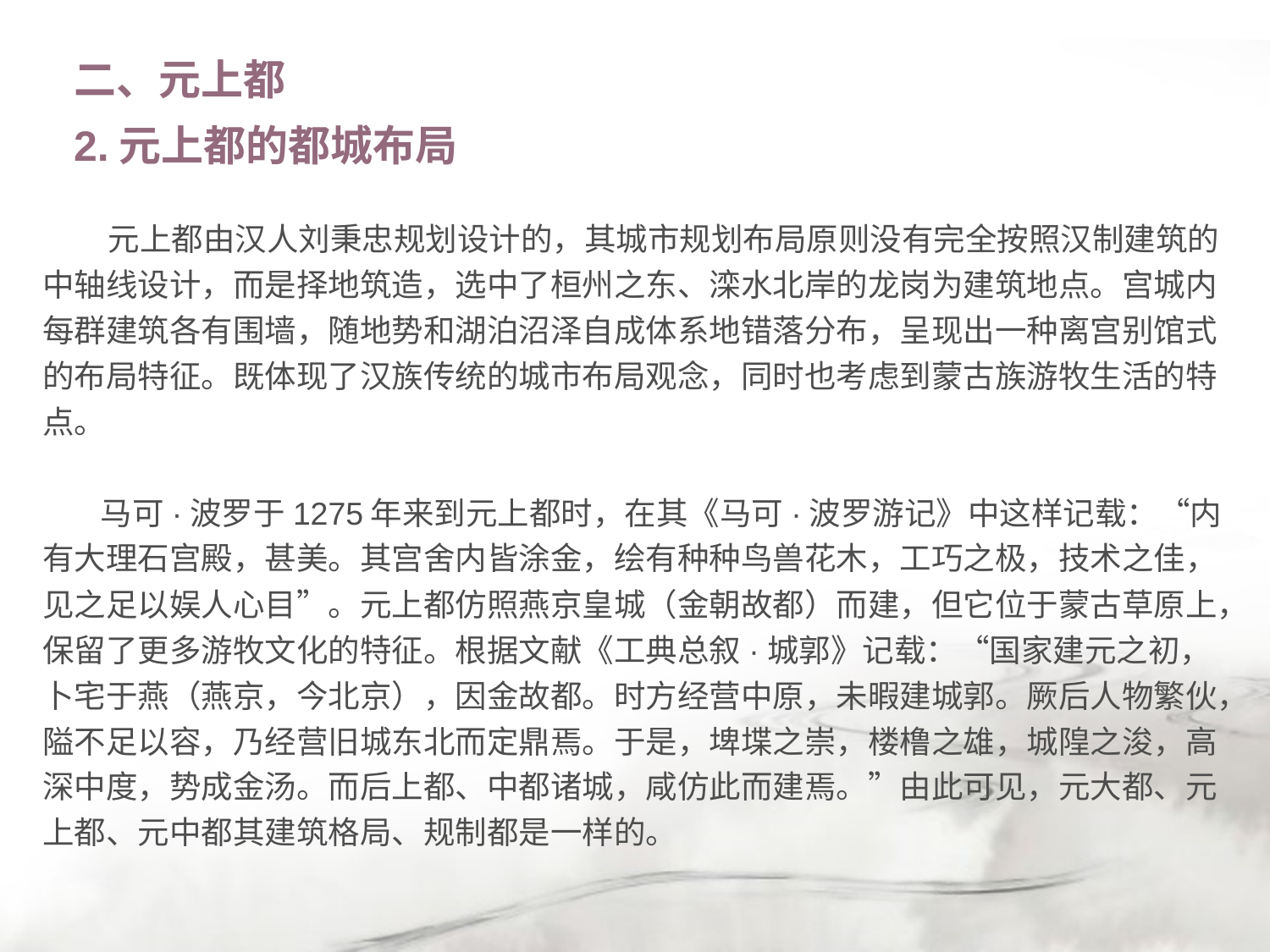

二、元上都
2.元上都的都城布局
        元上都由汉人刘秉忠规划设计的，其城市规划布局原则没有完全按照汉制建筑的中轴线设计，而是择地筑造，选中了桓州之东、滦水北岸的龙岗为建筑地点。宫城内每群建筑各有围墙，随地势和湖泊沼泽自成体系地错落分布，呈现出一种离宫别馆式的布局特征。既体现了汉族传统的城市布局观念，同时也考虑到蒙古族游牧生活的特点。

       马可·波罗于1275年来到元上都时，在其《马可·波罗游记》中这样记载：“内有大理石宫殿，甚美。其宫舍内皆涂金，绘有种种鸟兽花木，工巧之极，技术之佳，见之足以娱人心目”。元上都仿照燕京皇城（金朝故都）而建，但它位于蒙古草原上，保留了更多游牧文化的特征。根据文献《工典总叙·城郭》记载：“国家建元之初，卜宅于燕（燕京，今北京），因金故都。时方经营中原，未暇建城郭。厥后人物繁伙，隘不足以容，乃经营旧城东北而定鼎焉。于是，埤堞之崇，楼橹之雄，城隍之浚，高深中度，势成金汤。而后上都、中都诸城，咸仿此而建焉。”由此可见，元大都、元上都、元中都其建筑格局、规制都是一样的。